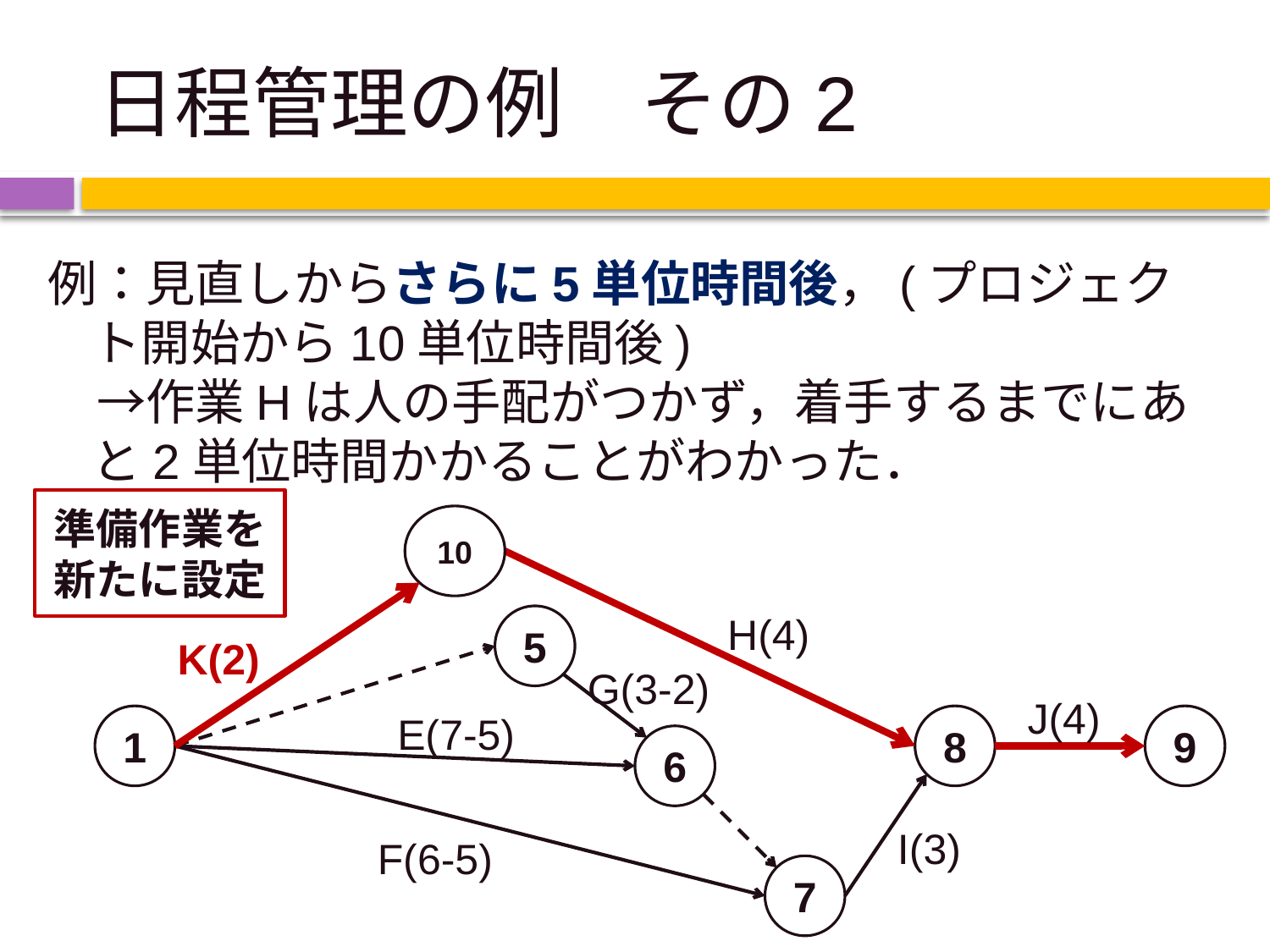

# 日程管理の例　その2
例：見直しからさらに5単位時間後，(プロジェクト開始から10単位時間後)
　→作業Hは人の手配がつかず，着手するまでにあと2単位時間かかることがわかった．
準備作業を新たに設定
10
H(4)
5
K(2)
G(3-2)
J(4)
E(7-5)
1
8
9
6
I(3)
F(6-5)
7